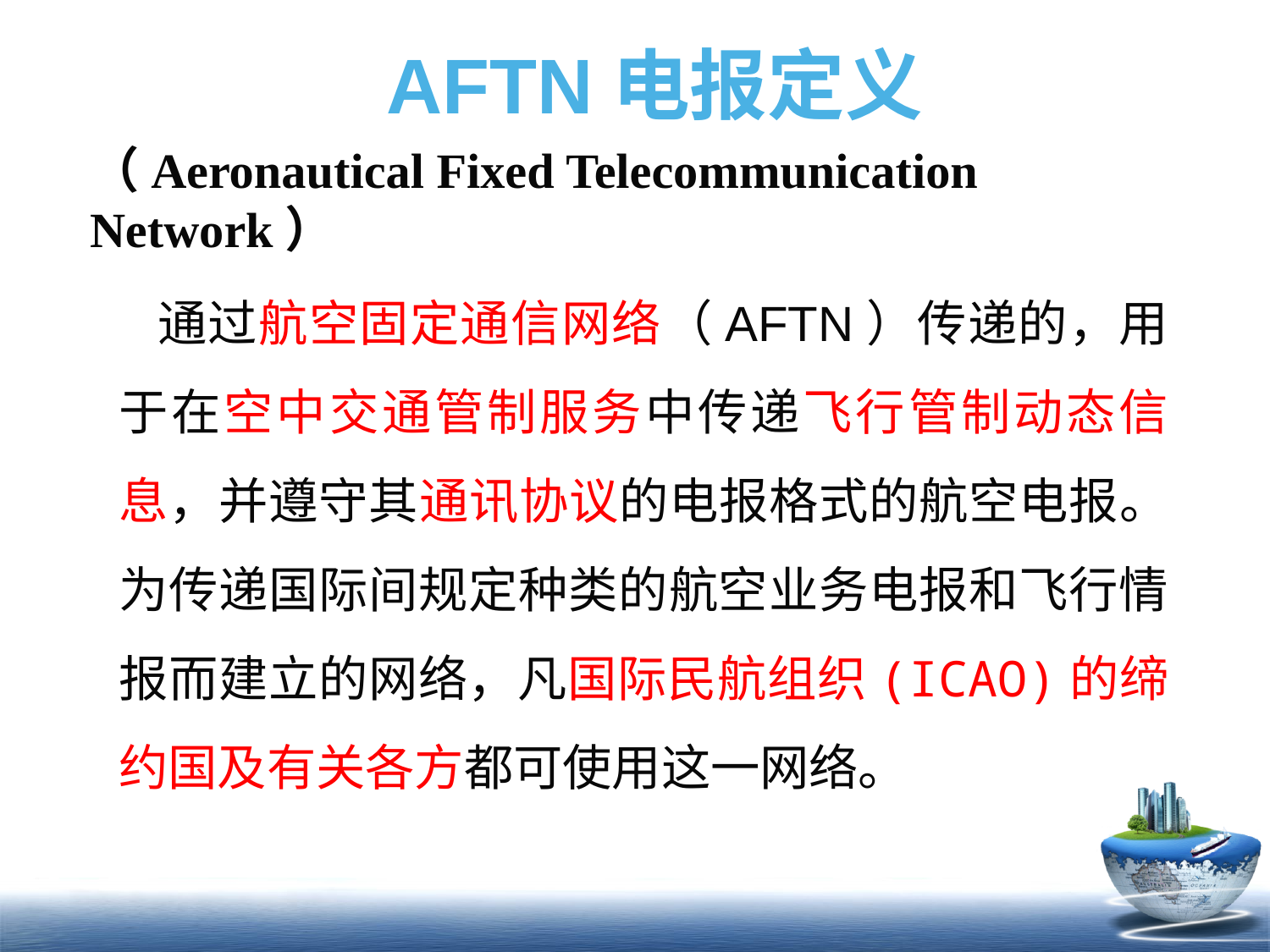

# AFTN电报定义

（Aeronautical Fixed Telecommunication Network）
      通过航空固定通信网络（AFTN）传递的，用于在空中交通管制服务中传递飞行管制动态信息，并遵守其通讯协议的电报格式的航空电报。为传递国际间规定种类的航空业务电报和飞行情报而建立的网络，凡国际民航组织(ICAO)的缔约国及有关各方都可使用这一网络。